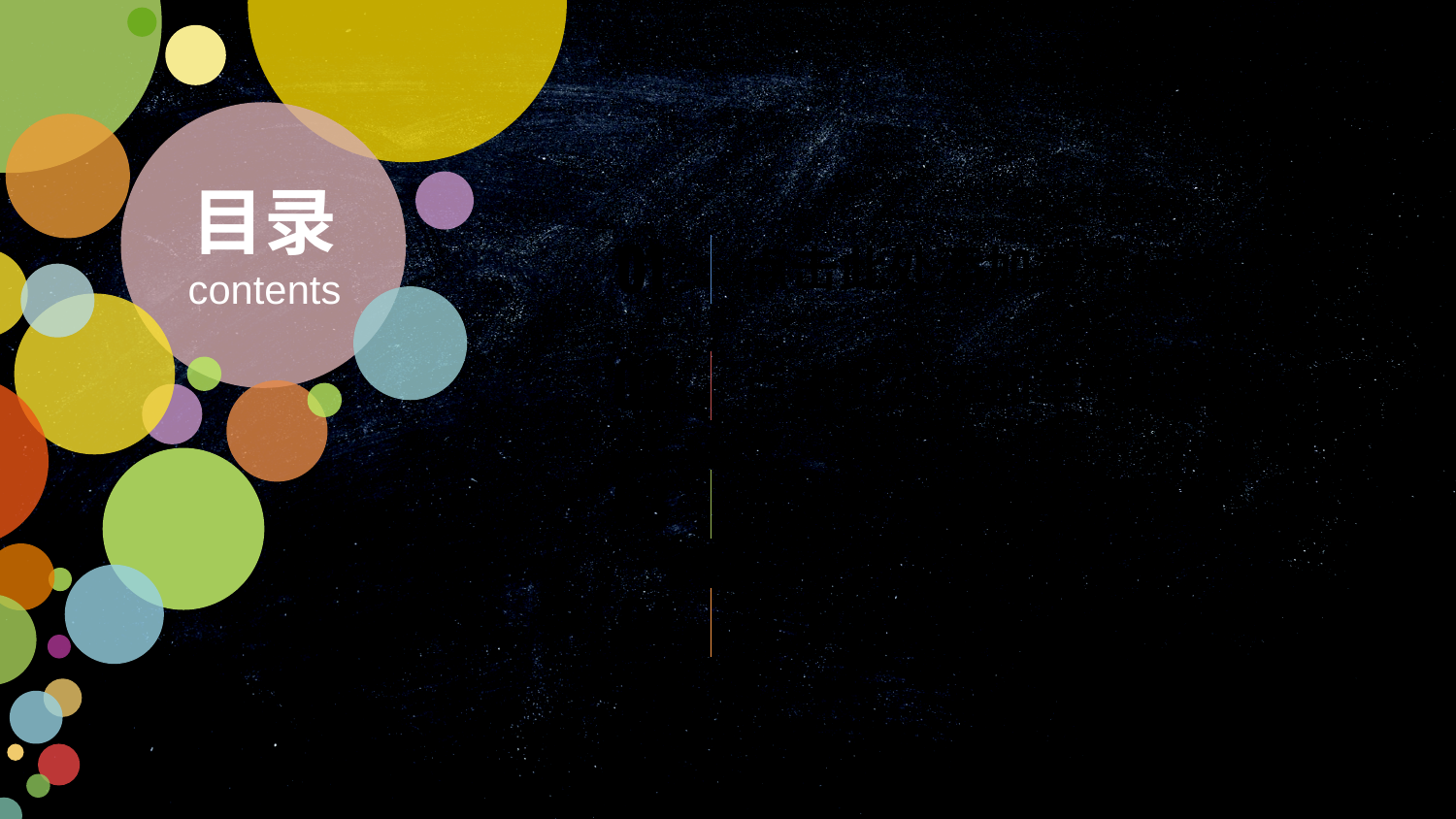

目录
contents
01
点击此处添加章节标题

02
点击此处添加章节标题

03
点击此处添加章节标题

04
点击此处添加章节标题